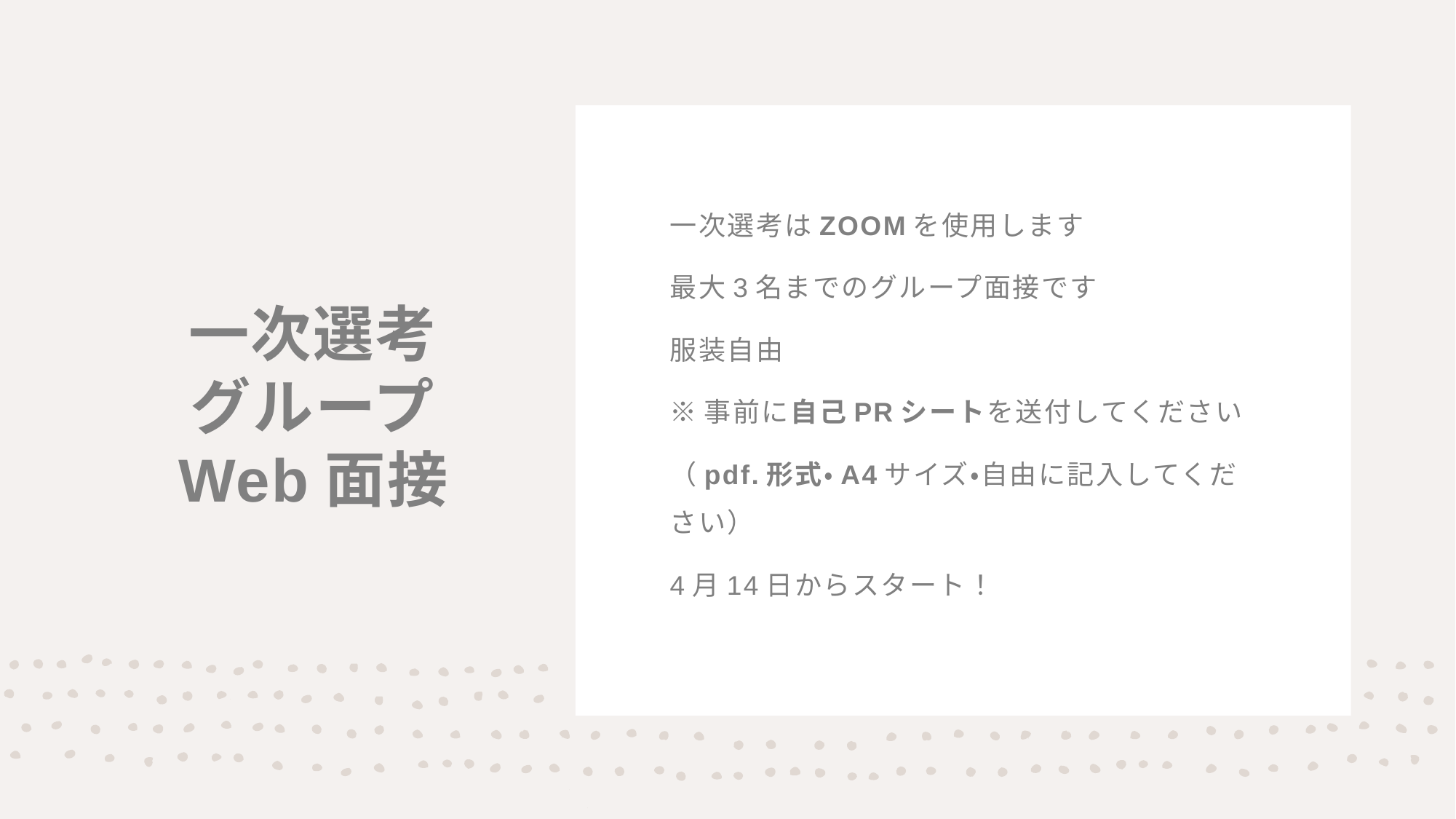

一次選考はZOOMを使用します
最大3名までのグループ面接です
服装自由
※事前に自己PRシートを送付してください
（pdf.形式・A4サイズ・自由に記入してください）
4月14日からスタート！

# 一次選考 グループ Web面接